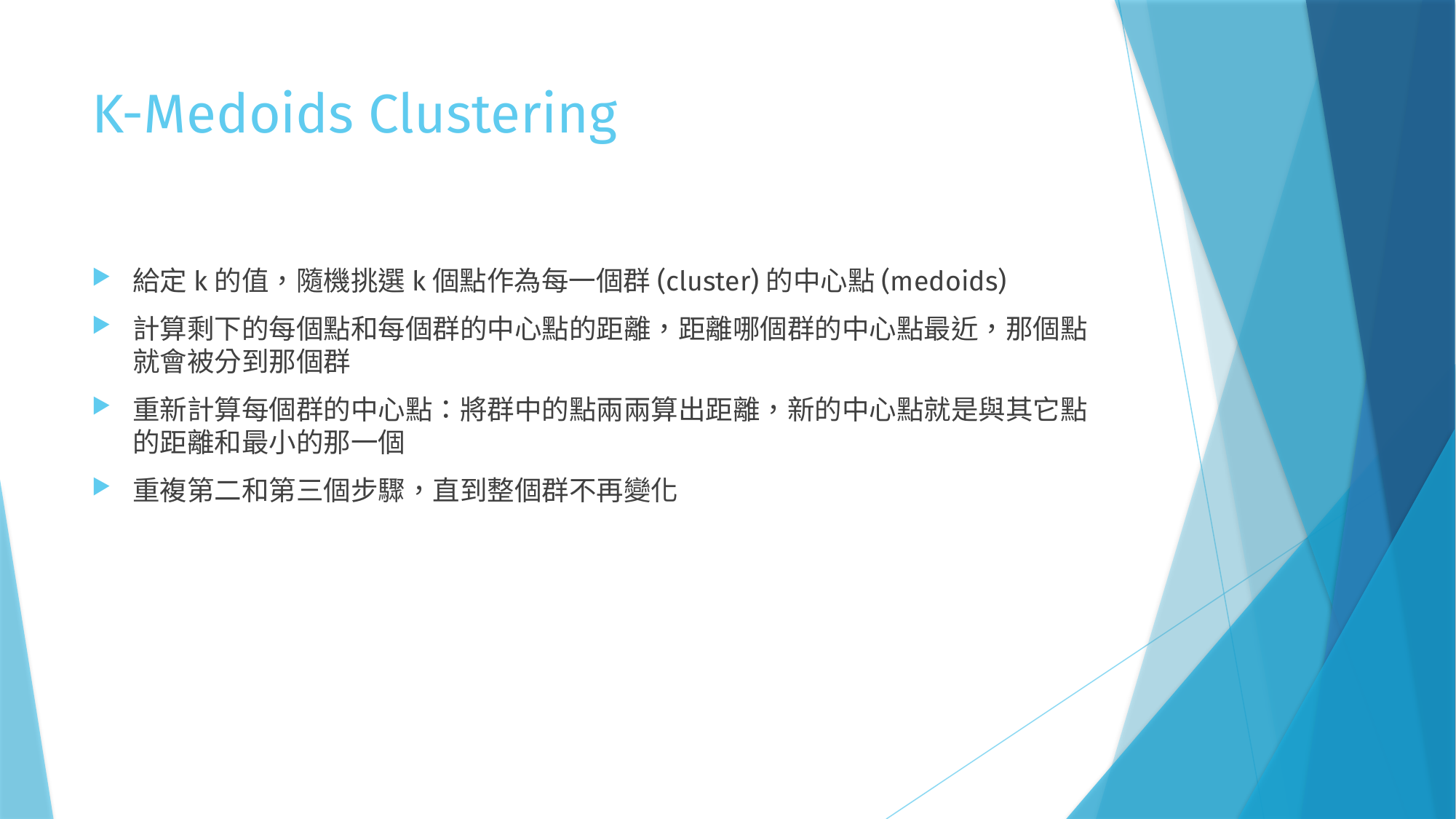

# K-Medoids Clustering
給定k的值，隨機挑選k個點作為每一個群(cluster)的中心點(medoids)
計算剩下的每個點和每個群的中心點的距離，距離哪個群的中心點最近，那個點就會被分到那個群
重新計算每個群的中心點：將群中的點兩兩算出距離，新的中心點就是與其它點的距離和最小的那一個
重複第二和第三個步驟，直到整個群不再變化